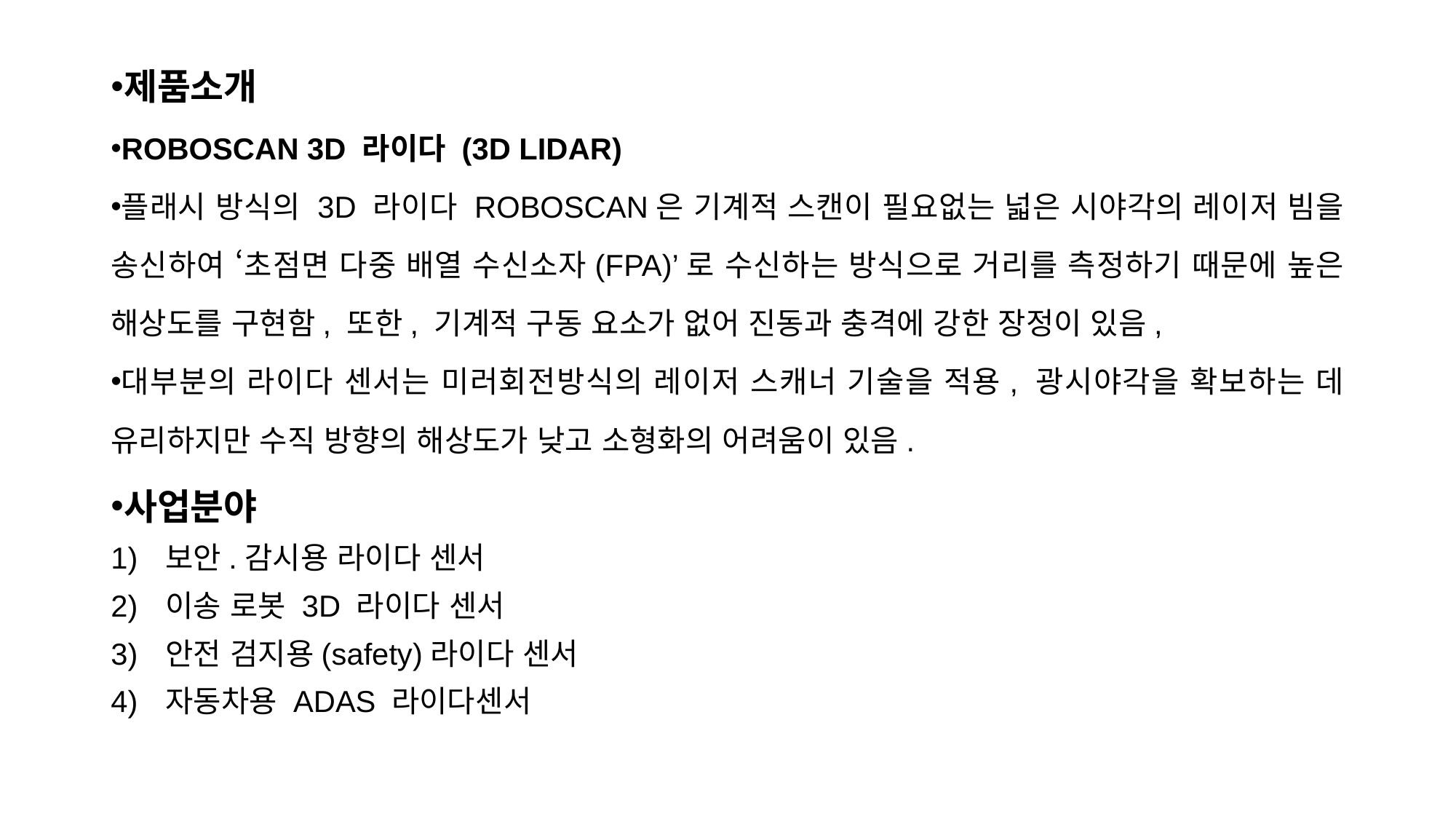

제품소개
ROBOSCAN 3D 라이다 (3D LIDAR)
플래시 방식의 3D 라이다 ROBOSCAN은 기계적 스캔이 필요없는 넓은 시야각의 레이저 빔을 송신하여 ‘초점면 다중 배열 수신소자(FPA)’로 수신하는 방식으로 거리를 측정하기 때문에 높은 해상도를 구현함, 또한, 기계적 구동 요소가 없어 진동과 충격에 강한 장정이 있음,
대부분의 라이다 센서는 미러회전방식의 레이저 스캐너 기술을 적용, 광시야각을 확보하는 데 유리하지만 수직 방향의 해상도가 낮고 소형화의 어려움이 있음.
사업분야
보안.감시용 라이다 센서
이송 로봇 3D 라이다 센서
안전 검지용(safety)라이다 센서
자동차용 ADAS 라이다센서